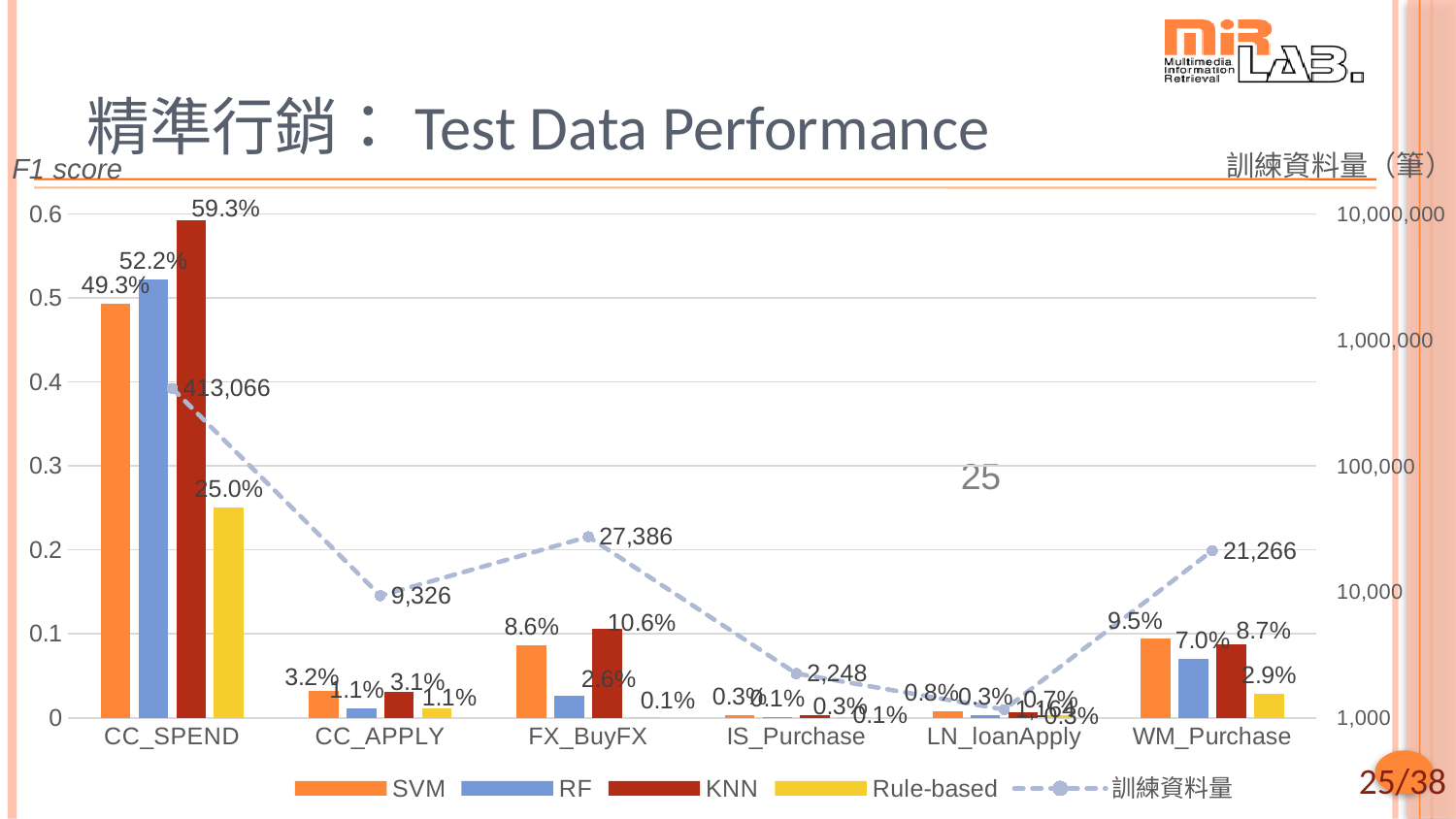

# 精準行銷：Test Data Performance
訓練資料量（筆）
F1 score

### Chart

| Category | SVM | RF | KNN | Rule-based | 訓練資料量 |
|---|---|---|---|---|---|
| CC_SPEND | 0.493 | 0.522 | 0.593 | 0.25 | 413066.0 |
| CC_APPLY | 0.032 | 0.011 | 0.031 | 0.011 | 9326.0 |
| FX_BuyFX | 0.086 | 0.026 | 0.106 | 0.0005 | 27386.0 |
| IS_Purchase | 0.003 | 0.001 | 0.003 | 0.001 | 2248.0 |
| LN_loanApply | 0.008 | 0.003 | 0.007 | 0.003 | 1164.0 |
| WM_Purchase | 0.095 | 0.07 | 0.087 | 0.029 | 21266.0 |

25